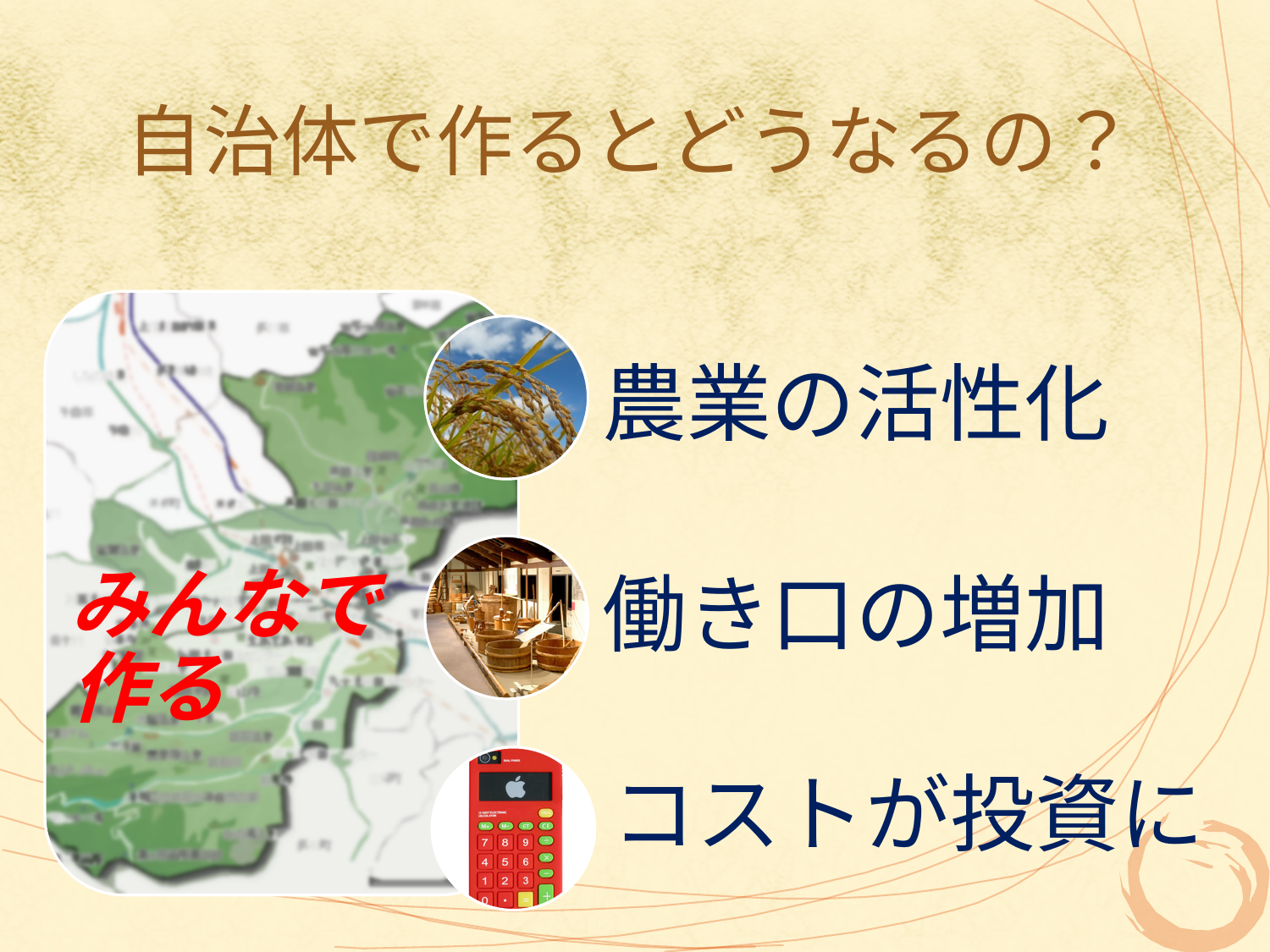

# 自治体で作るとどうなるの？
みんなで作る
コストが投資に
農業の活性化
働き口の増加